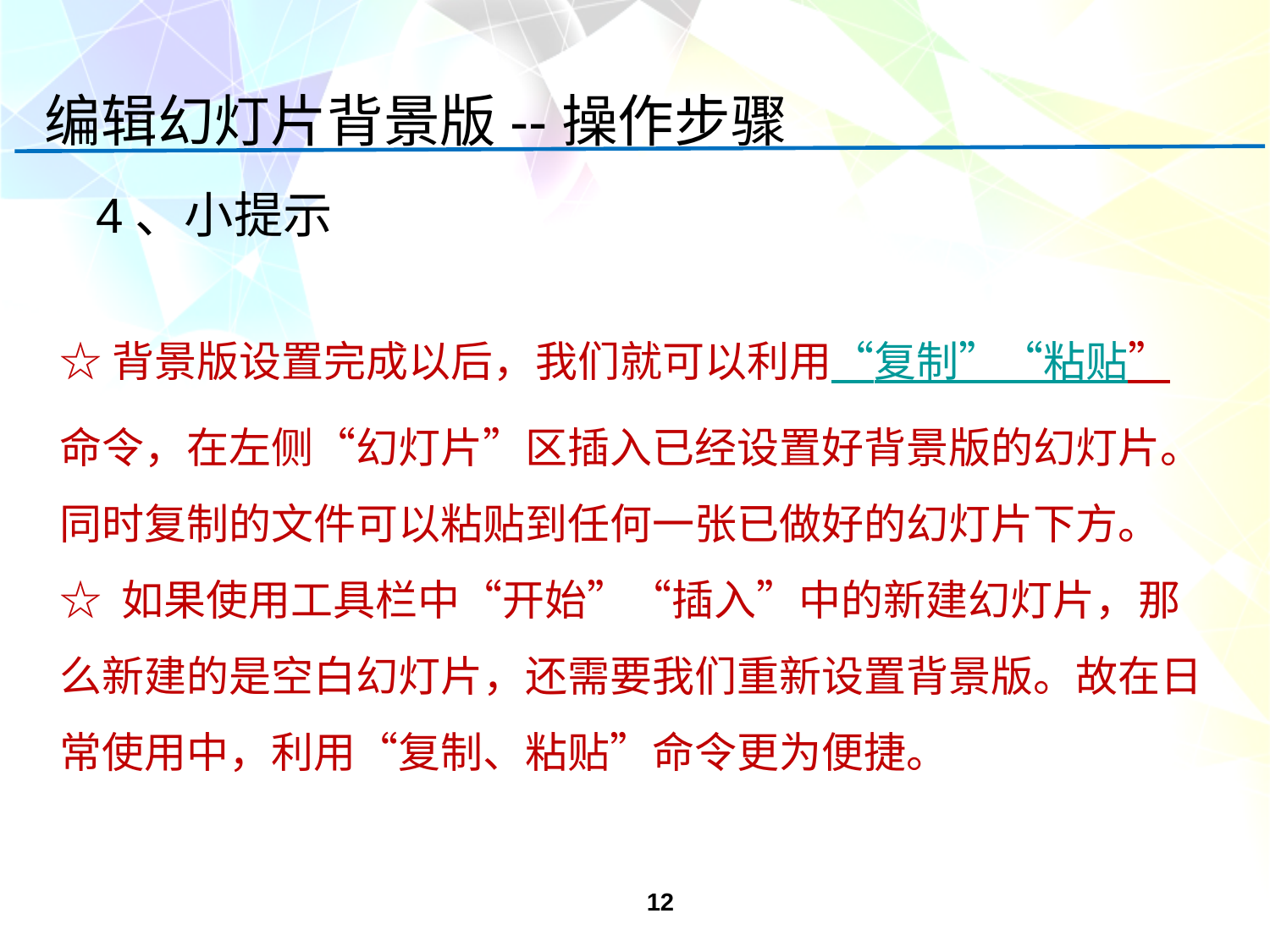

编辑幻灯片背景版--操作步骤

4、小提示
☆背景版设置完成以后，我们就可以利用“复制”“粘贴”命令，在左侧“幻灯片”区插入已经设置好背景版的幻灯片。同时复制的文件可以粘贴到任何一张已做好的幻灯片下方。
☆ 如果使用工具栏中“开始”“插入”中的新建幻灯片，那么新建的是空白幻灯片，还需要我们重新设置背景版。故在日常使用中，利用“复制、粘贴”命令更为便捷。

12